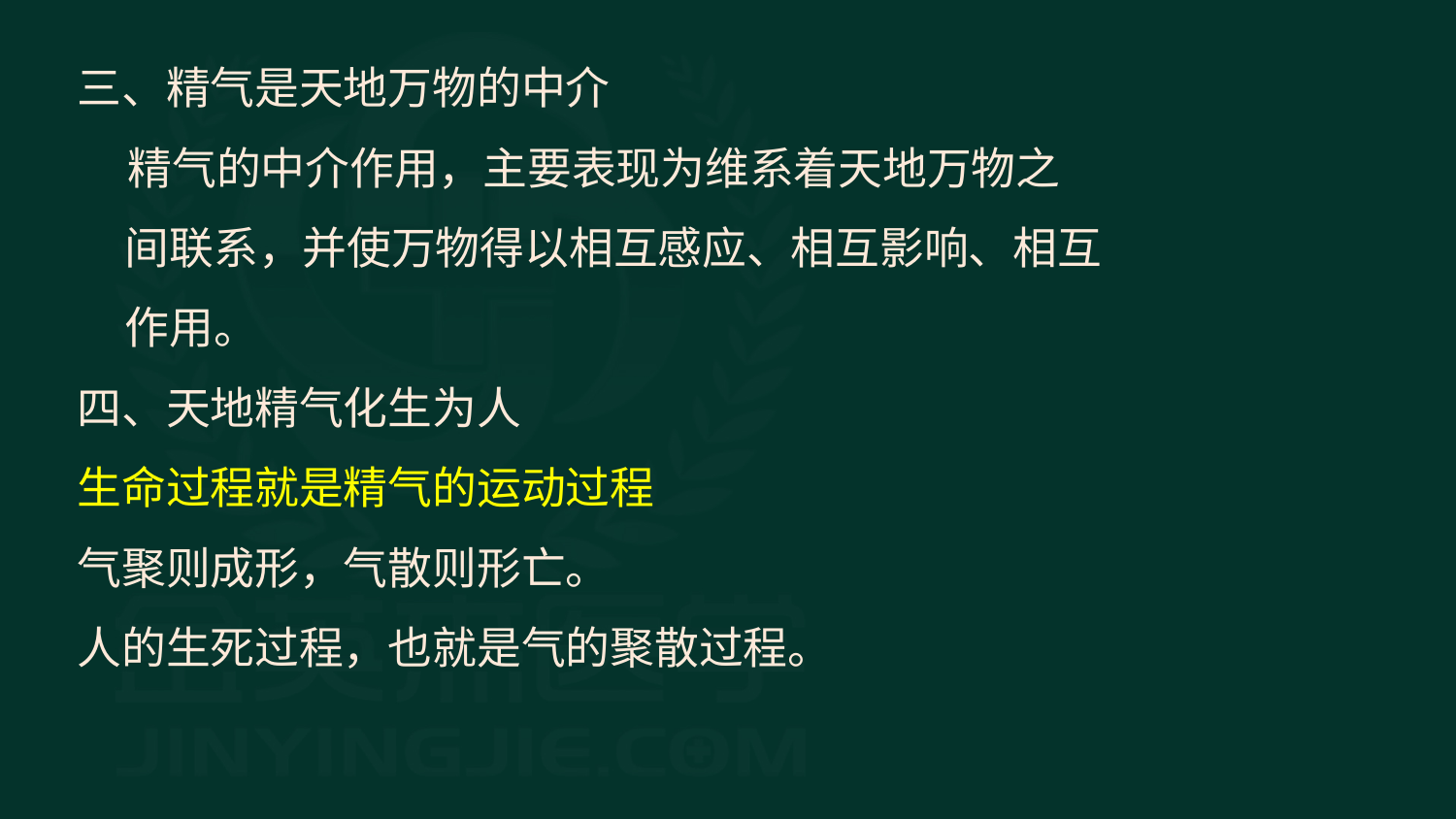

三、精气是天地万物的中介
    精气的中介作用，主要表现为维系着天地万物之间联系，并使万物得以相互感应、相互影响、相互作用。
四、天地精气化生为人
生命过程就是精气的运动过程
气聚则成形，气散则形亡。
人的生死过程，也就是气的聚散过程。